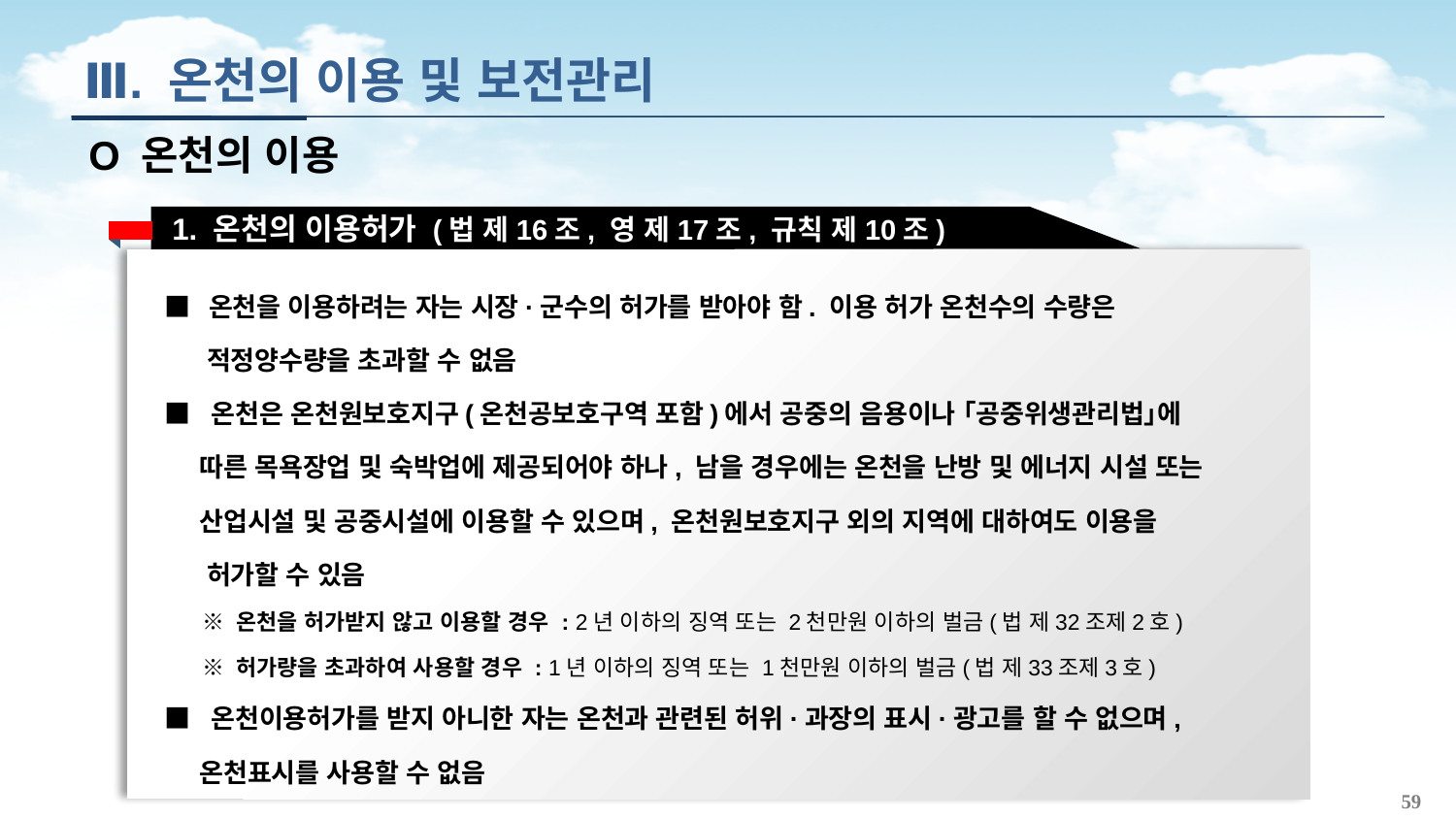

Ⅲ. 온천의 이용 및 보전관리
O 온천의 이용
1. 온천의 이용허가 (법 제16조, 영 제17조, 규칙 제10조)

■  온천을 이용하려는 자는 시장·군수의 허가를 받아야 함. 이용 허가 온천수의 수량은
     적정양수량을 초과할 수 없음
■  온천은 온천원보호지구(온천공보호구역 포함)에서 공중의 음용이나 ｢공중위생관리법｣에
    따른 목욕장업 및 숙박업에 제공되어야 하나, 남을 경우에는 온천을 난방 및 에너지 시설 또는
    산업시설 및 공중시설에 이용할 수 있으며, 온천원보호지구 외의 지역에 대하여도 이용을
     허가할 수 있음
      ※ 온천을 허가받지 않고 이용할 경우 : 2년 이하의 징역 또는 2천만원 이하의 벌금(법 제32조제2호)
      ※ 허가량을 초과하여 사용할 경우 : 1년 이하의 징역 또는 1천만원 이하의 벌금(법 제33조제3호)
■  온천이용허가를 받지 아니한 자는 온천과 관련된 허위·과장의 표시·광고를 할 수 없으며,
    온천표시를 사용할 수 없음
59